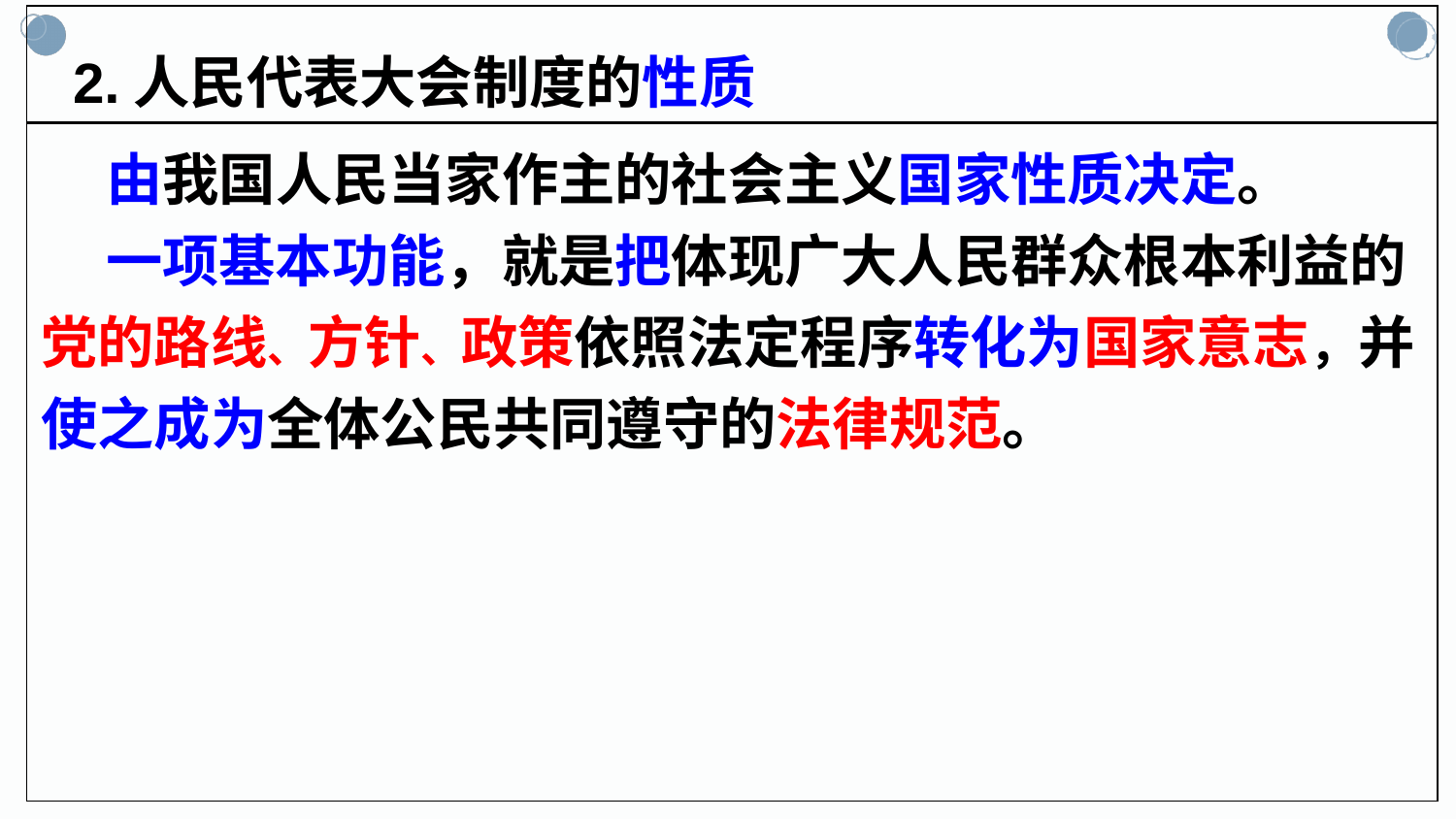

2.人民代表大会制度的性质
    由我国人民当家作主的社会主义国家性质决定。
    一项基本功能，就是把体现广大人民群众根本利益的党的路线、方针、政策依照法定程序转化为国家意志，并使之成为全体公民共同遵守的法律规范。